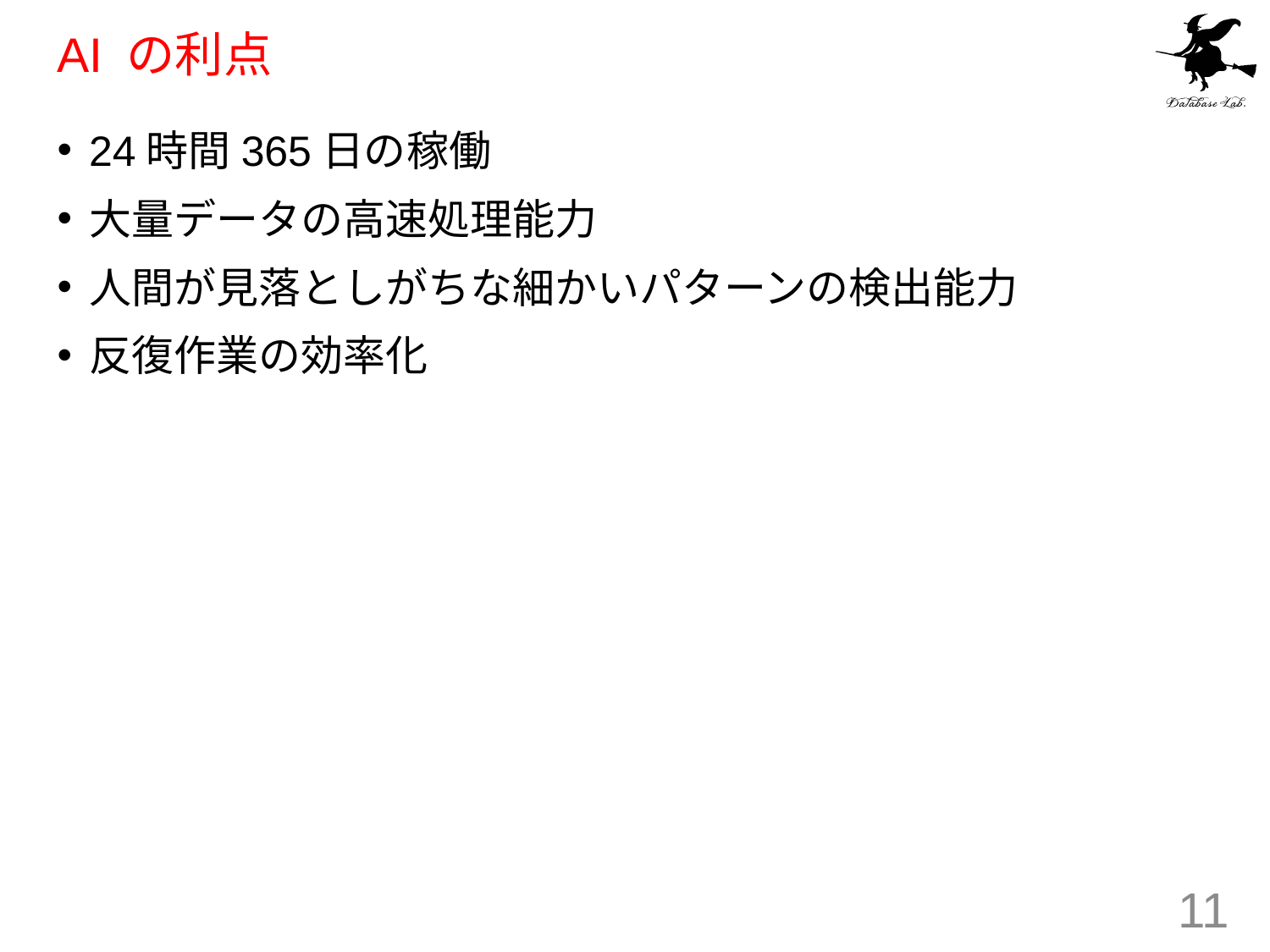

# AI の利点
24時間365日の稼働
大量データの高速処理能力
人間が見落としがちな細かいパターンの検出能力
反復作業の効率化

11